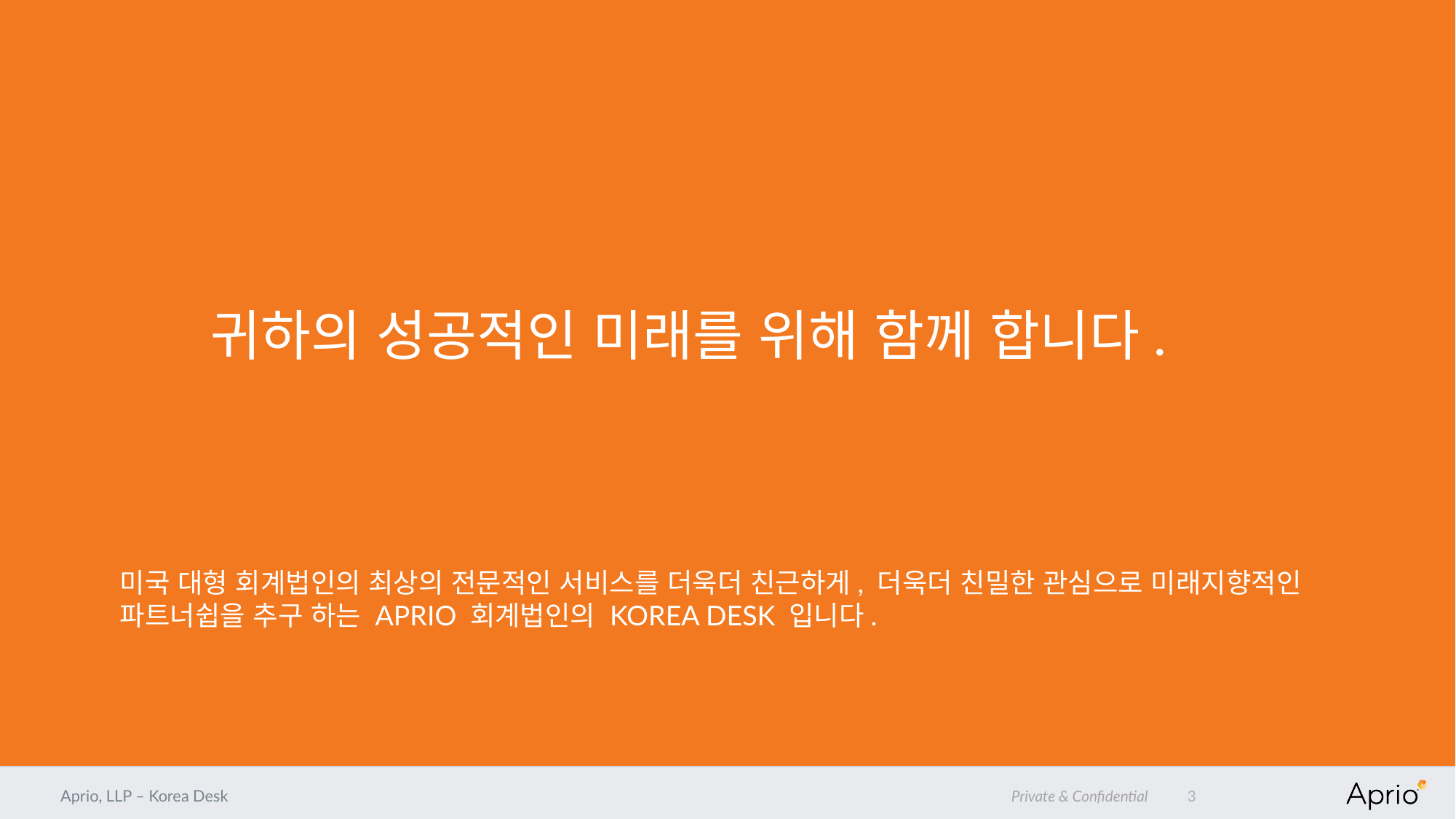

귀하의 성공적인 미래를 위해 함께 합니다.
미국 대형 회계법인의 최상의 전문적인 서비스를 더욱더 친근하게, 더욱더 친밀한 관심으로 미래지향적인 파트너쉽을 추구 하는 APRIO 회계법인의 KOREA DESK 입니다.
Aprio, LLP – Korea Desk
 Private & Confidential
3